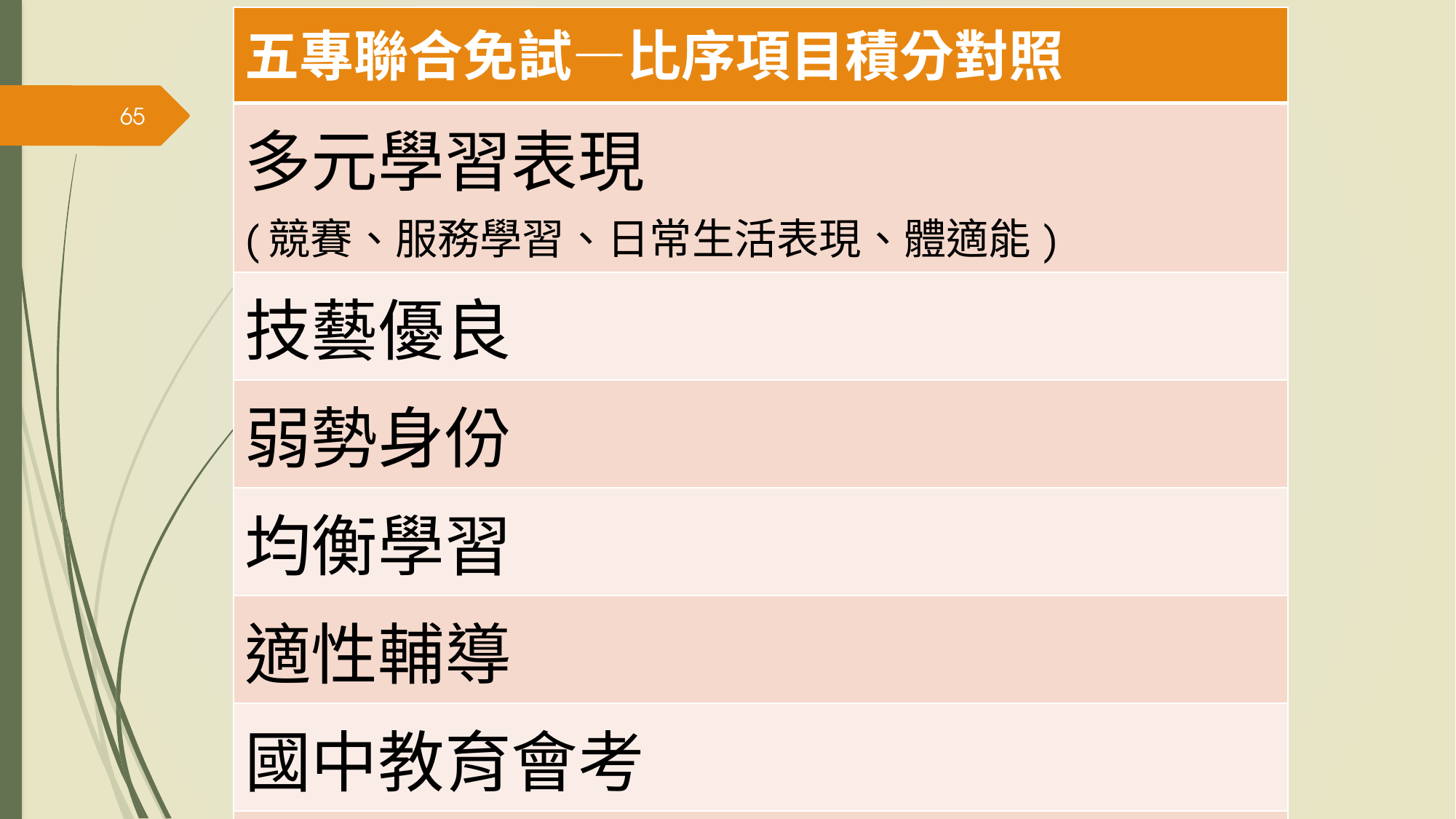

| 五專聯合免試—比序項目積分對照 |
| --- |
| 多元學習表現 (競賽、服務學習、日常生活表現、體適能) |
| 技藝優良 |
| 弱勢身份 |
| 均衡學習 |
| 適性輔導 |
| 國中教育會考 |
| 其他 |
65